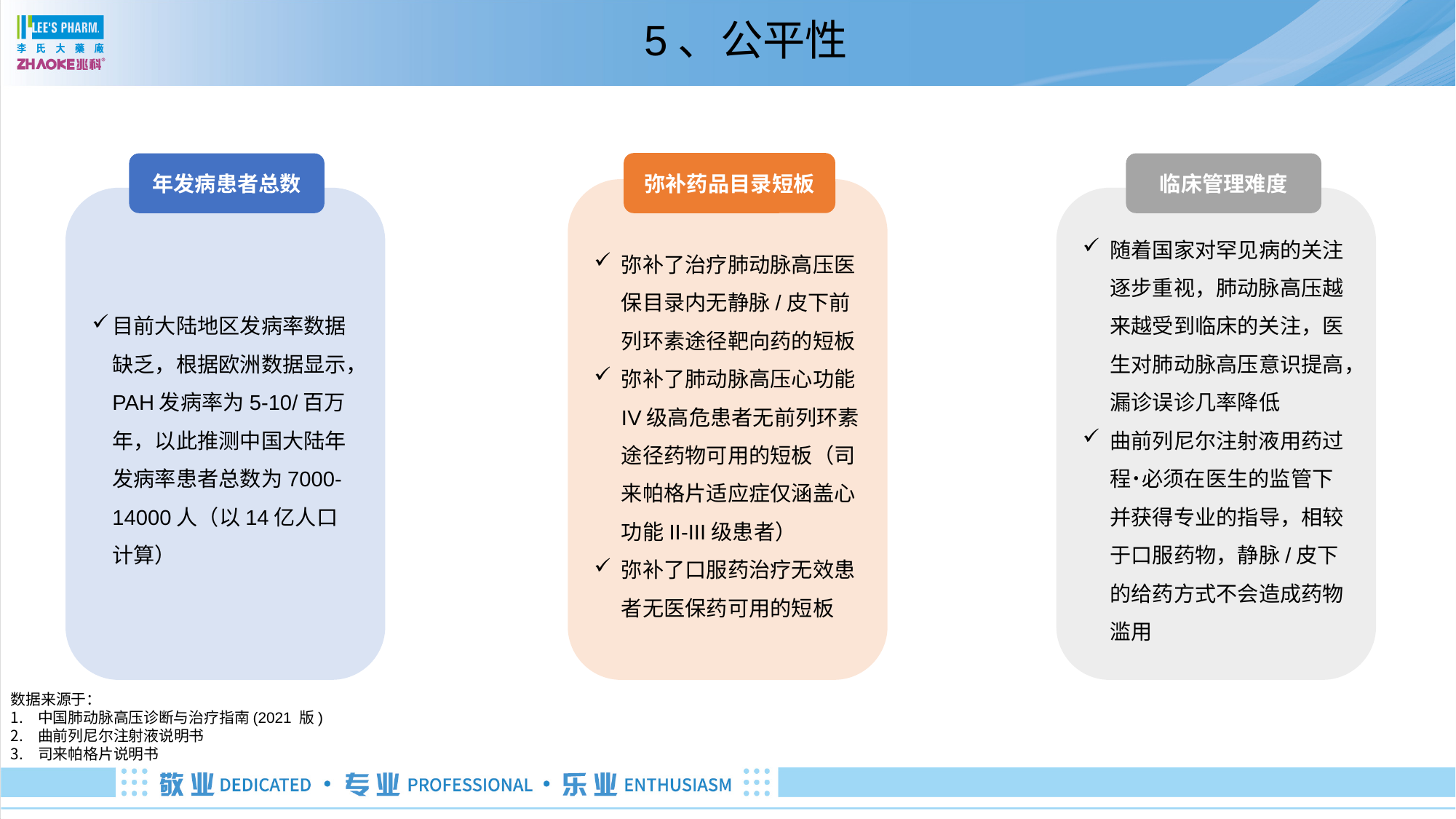

# 5、公平性
弥补药品目录短板
年发病患者总数
临床管理难度
弥补了治疗肺动脉高压医保目录内无静脉/皮下前列环素途径靶向药的短板
弥补了肺动脉高压心功能IV级高危患者无前列环素途径药物可用的短板（司来帕格片适应症仅涵盖心功能II-III级患者）
弥补了口服药治疗无效患者无医保药可用的短板
目前大陆地区发病率数据缺乏，根据欧洲数据显示，PAH发病率为5-10/百万年，以此推测中国大陆年发病率患者总数为7000-14000人（以14亿人口计算）
随着国家对罕见病的关注逐步重视，肺动脉高压越来越受到临床的关注，医生对肺动脉高压意识提高，漏诊误诊几率降低
曲前列尼尔注射液用药过程˙必须在医生的监管下并获得专业的指导，相较于口服药物，静脉/皮下的给药方式不会造成药物滥用
数据来源于：
中国肺动脉高压诊断与治疗指南(2021 版)
曲前列尼尔注射液说明书
司来帕格片说明书